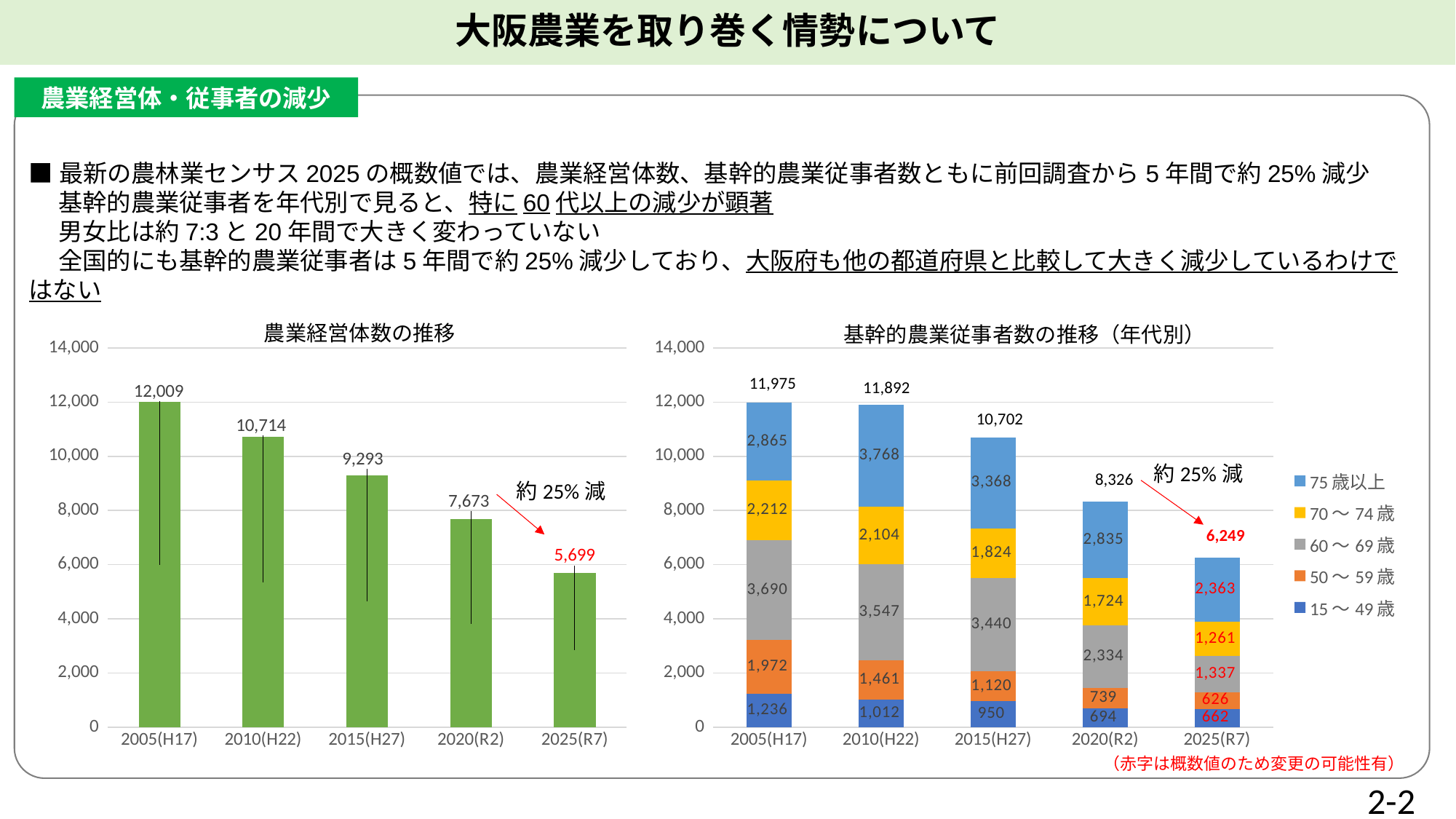

大阪農業を取り巻く情勢について
農業経営体・従事者の減少

■最新の農林業センサス2025の概数値では、農業経営体数、基幹的農業従事者数ともに前回調査から5年間で約25%減少
　 基幹的農業従事者を年代別で見ると、特に60代以上の減少が顕著
　 男女比は約7:3と20年間で大きく変わっていない
　 全国的にも基幹的農業従事者は5年間で約25%減少しており、大阪府も他の都道府県と比較して大きく減少しているわけではない
農業経営体数の推移
基幹的農業従事者数の推移（年代別）

### Chart

| Category | 農業経営体数 |
|---|---|
| 2005(H17) | 12009.0 |
| 2010(H22) | 10714.0 |
| 2015(H27) | 9293.0 |
| 2020(R2) | 7673.0 |
| 2025(R7) | 5699.0 |

### Chart

| Category | 15～49歳 | 50～59歳 | 60～69歳 | 70～74歳 | 75歳以上 |
|---|---|---|---|---|---|
| 2005(H17) | 1236.0 | 1972.0 | 3690.0 | 2212.0 | 2865.0 |
| 2010(H22) | 1012.0 | 1461.0 | 3547.0 | 2104.0 | 3768.0 |
| 2015(H27) | 950.0 | 1120.0 | 3440.0 | 1824.0 | 3368.0 |
| 2020(R2) | 694.0 | 739.0 | 2334.0 | 1724.0 | 2835.0 |
| 2025(R7) | 662.0 | 626.0 | 1337.0 | 1261.0 | 2363.0 |
11,975
11,892
10,702
約25%減
8,326
約25%減
6,249
（赤字は概数値のため変更の可能性有）
2-2